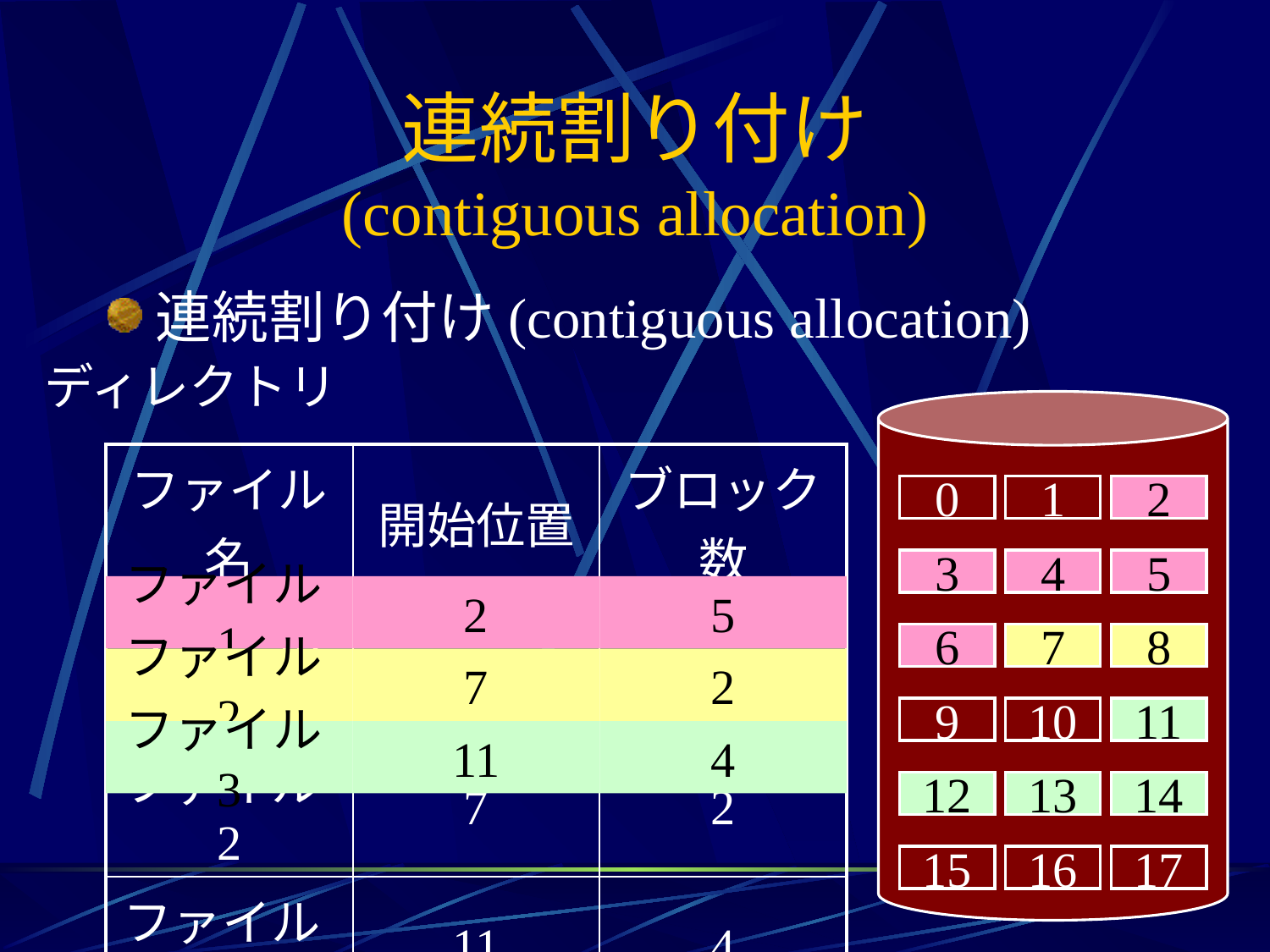

# 連続割り付け (contiguous allocation)
連続割り付け(contiguous allocation)
ディレクトリ

0
1
2
3
4
5
6
7
8
9
10
11
12
13
14
15
16
17
| ファイル名 | 開始位置 | ブロック数 |
| --- | --- | --- |
| ファイル1 | 2 | 5 |
| ファイル2 | 7 | 2 |
| ファイル3 | 11 | 4 |
2
3
4
5
6
ファイル1
2
5
7
8
ファイル2
7
2
11
12
13
14
ファイル3
11
4